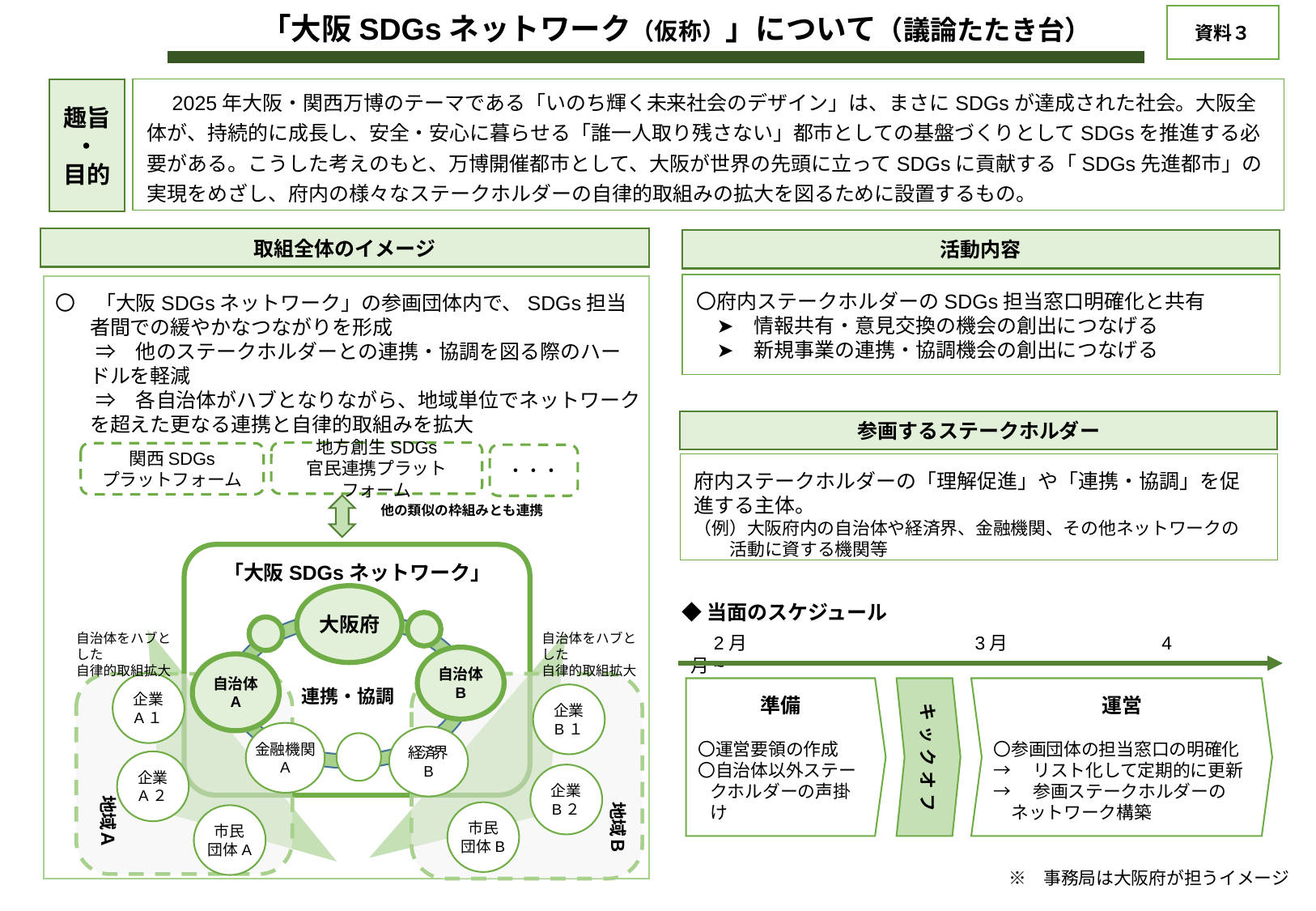

「大阪SDGsネットワーク（仮称）」について（議論たたき台）
資料３
　2025年大阪・関西万博のテーマである「いのち輝く未来社会のデザイン」は、まさにSDGsが達成された社会。大阪全体が、持続的に成長し、安全・安心に暮らせる「誰一人取り残さない」都市としての基盤づくりとしてSDGsを推進する必要がある。こうした考えのもと、万博開催都市として、大阪が世界の先頭に立ってSDGsに貢献する「SDGs先進都市」の実現をめざし、府内の様々なステークホルダーの自律的取組みの拡大を図るために設置するもの。
趣旨
・
目的
取組全体のイメージ
活動内容
〇府内ステークホルダーのSDGs担当窓口明確化と共有
　➤　情報共有・意見交換の機会の創出につなげる
　➤　新規事業の連携・協調機会の創出につなげる

〇　「大阪SDGsネットワーク」の参画団体内で、SDGs担当者間での緩やかなつながりを形成
　　⇒　他のステークホルダーとの連携・協調を図る際のハードルを軽減
　　⇒　各自治体がハブとなりながら、地域単位でネットワークを超えた更なる連携と自律的取組みを拡大
参画するステークホルダー
地方創生SDGs
官民連携プラットフォーム
関西SDGs
プラットフォーム
・・・
府内ステークホルダーの「理解促進」や「連携・協調」を促進する主体。
（例）大阪府内の自治体や経済界、金融機関、その他ネットワークの活動に資する機関等

他の類似の枠組みとも連携
「大阪SDGsネットワーク」
大阪府

自治体をハブとした
自律的取組拡大
自治体をハブとした
自律的取組拡大

自治体
B
自治体
A
企業
A１

連携・協調
企業
B１
金融機関
A
経済界
B

企業
A２
企業
B２
地域Ａ
地域Ｂ
市民
団体B
市民
団体A
◆当面のスケジュール
　2月　　　　　　　　　　　　3月　　　　　　　　4月~
準備

〇運営要領の作成
〇自治体以外ステークホルダーの声掛け

キックオフ
運営

〇参画団体の担当窓口の明確化
→　リスト化して定期的に更新
→　参画ステークホルダーの
　ネットワーク構築
　※　事務局は大阪府が担うイメージ